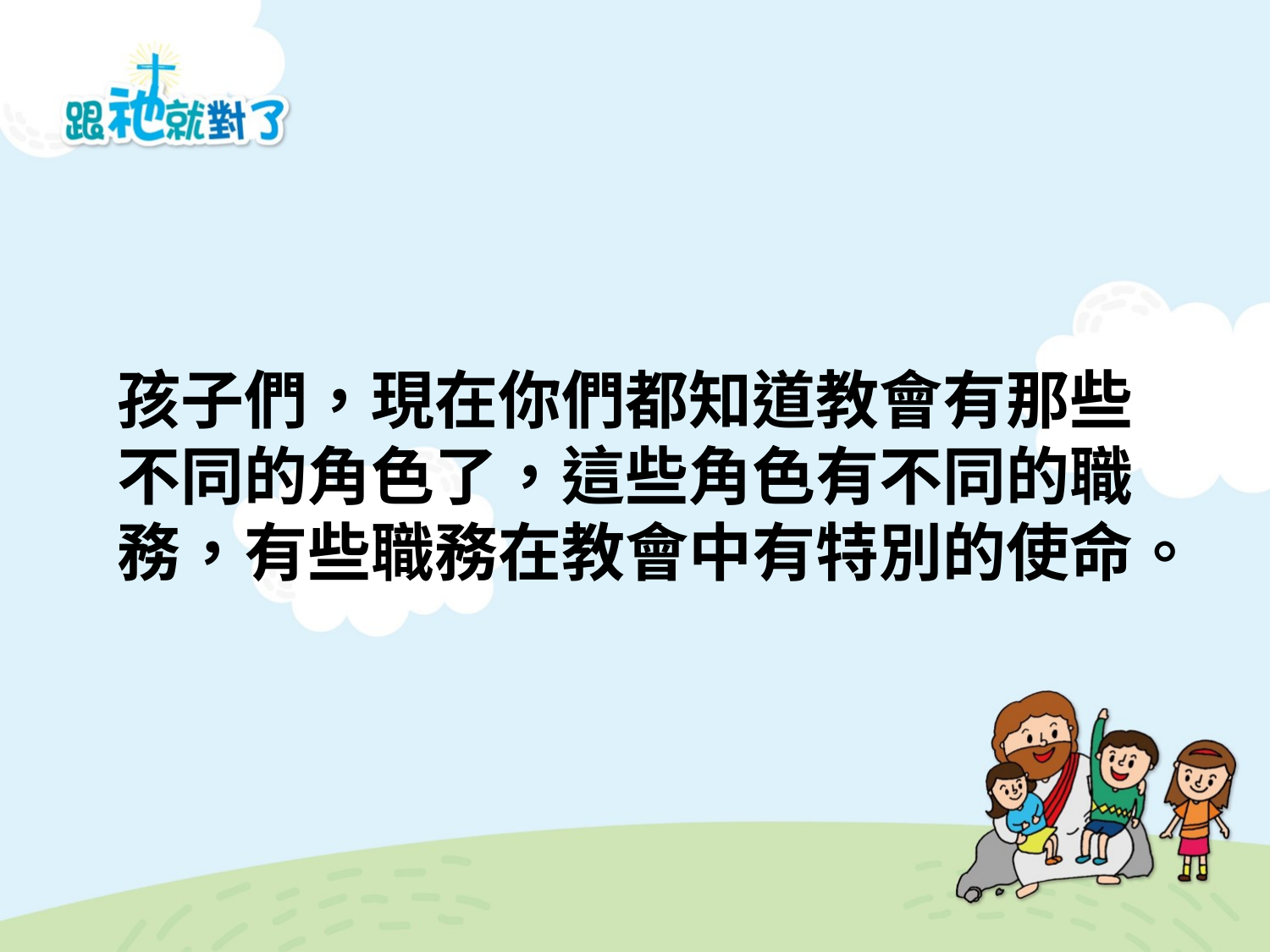

孩子們，現在你們都知道教會有那些不同的角色了，這些角色有不同的職務，有些職務在教會中有特別的使命。